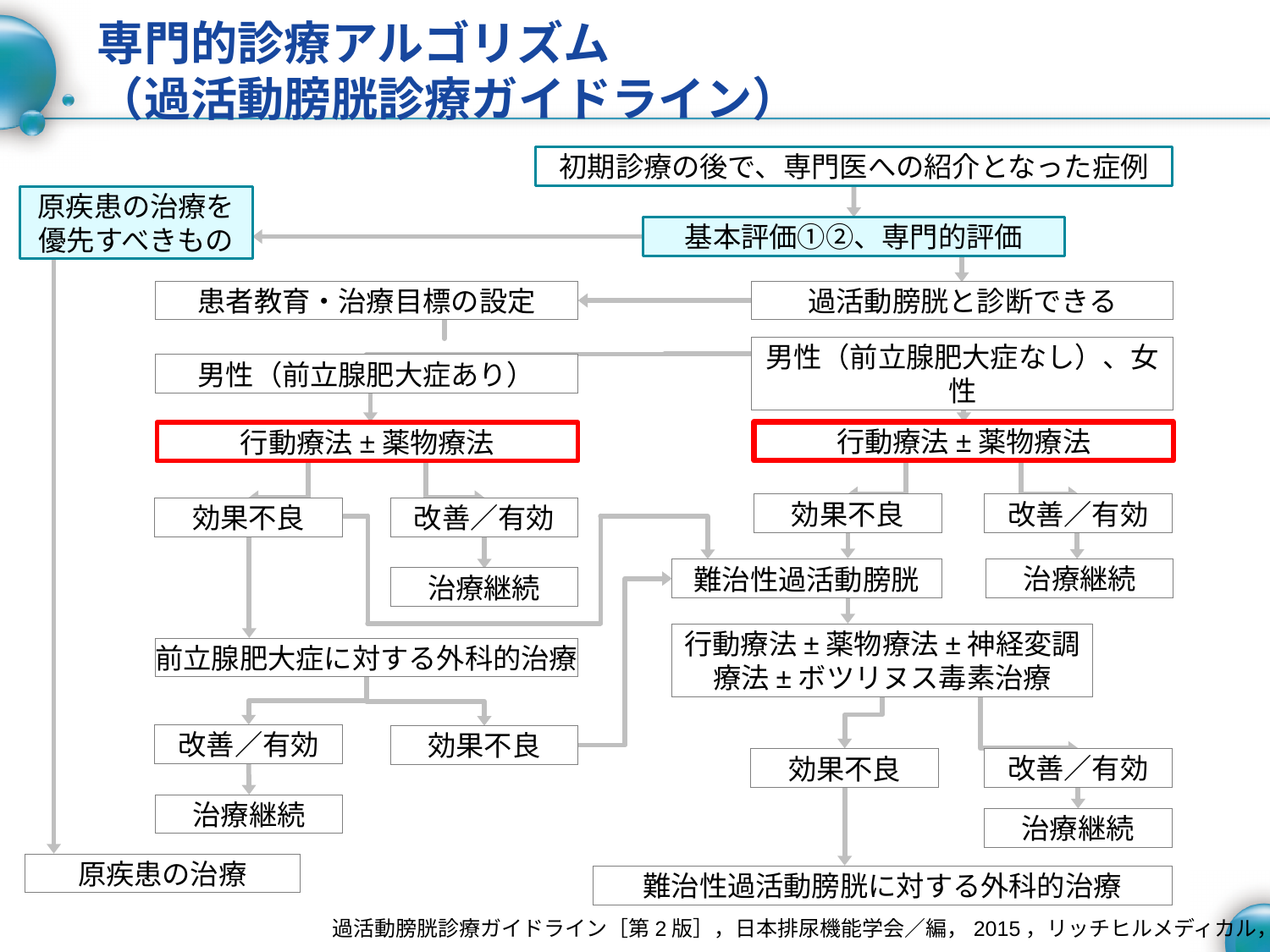

# 専門的診療アルゴリズム （過活動膀胱診療ガイドライン）
初期診療の後で、専門医への紹介となった症例
原疾患の治療を優先すべきもの
基本評価①②、専門的評価
患者教育・治療目標の設定
過活動膀胱と診断できる
男性（前立腺肥大症なし）、女性
男性（前立腺肥大症あり）
行動療法±薬物療法
行動療法±薬物療法
効果不良
改善／有効
効果不良
改善／有効
治療継続
難治性過活動膀胱
治療継続
行動療法±薬物療法±神経変調療法±ボツリヌス毒素治療
前立腺肥大症に対する外科的治療
改善／有効
効果不良
改善／有効
効果不良
治療継続
治療継続
原疾患の治療
難治性過活動膀胱に対する外科的治療
過活動膀胱診療ガイドライン［第2版］，日本排尿機能学会／編，2015，リッチヒルメディカル，p16